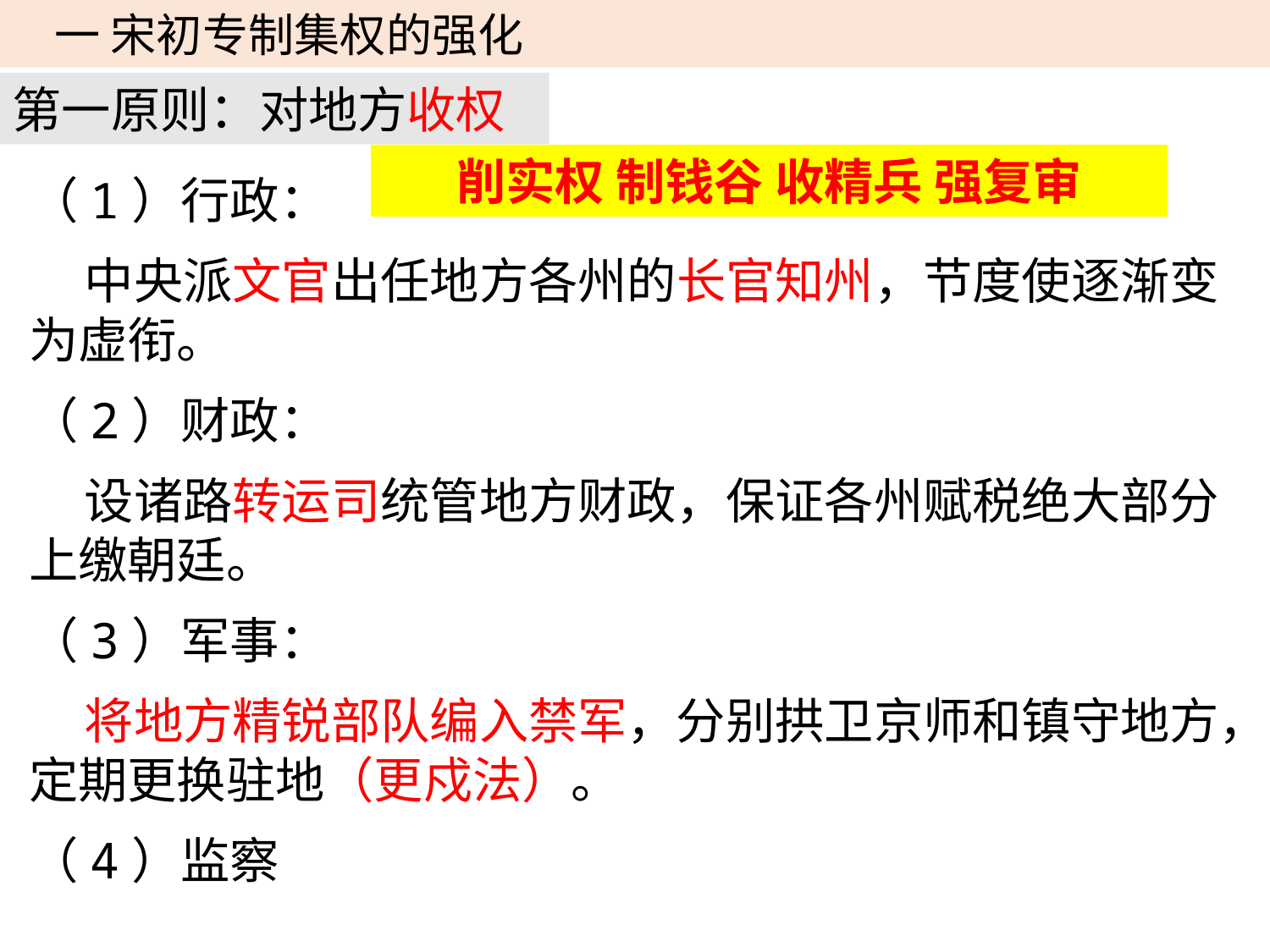

一 宋初专制集权的强化
第一原则：对地方收权
削实权 制钱谷 收精兵 强复审
（1）行政：
    中央派文官出任地方各州的长官知州，节度使逐渐变为虚衔。
（2）财政：
    设诸路转运司统管地方财政，保证各州赋税绝大部分上缴朝廷。
（3）军事：
    将地方精锐部队编入禁军，分别拱卫京师和镇守地方，定期更换驻地（更戍法）。
（4）监察